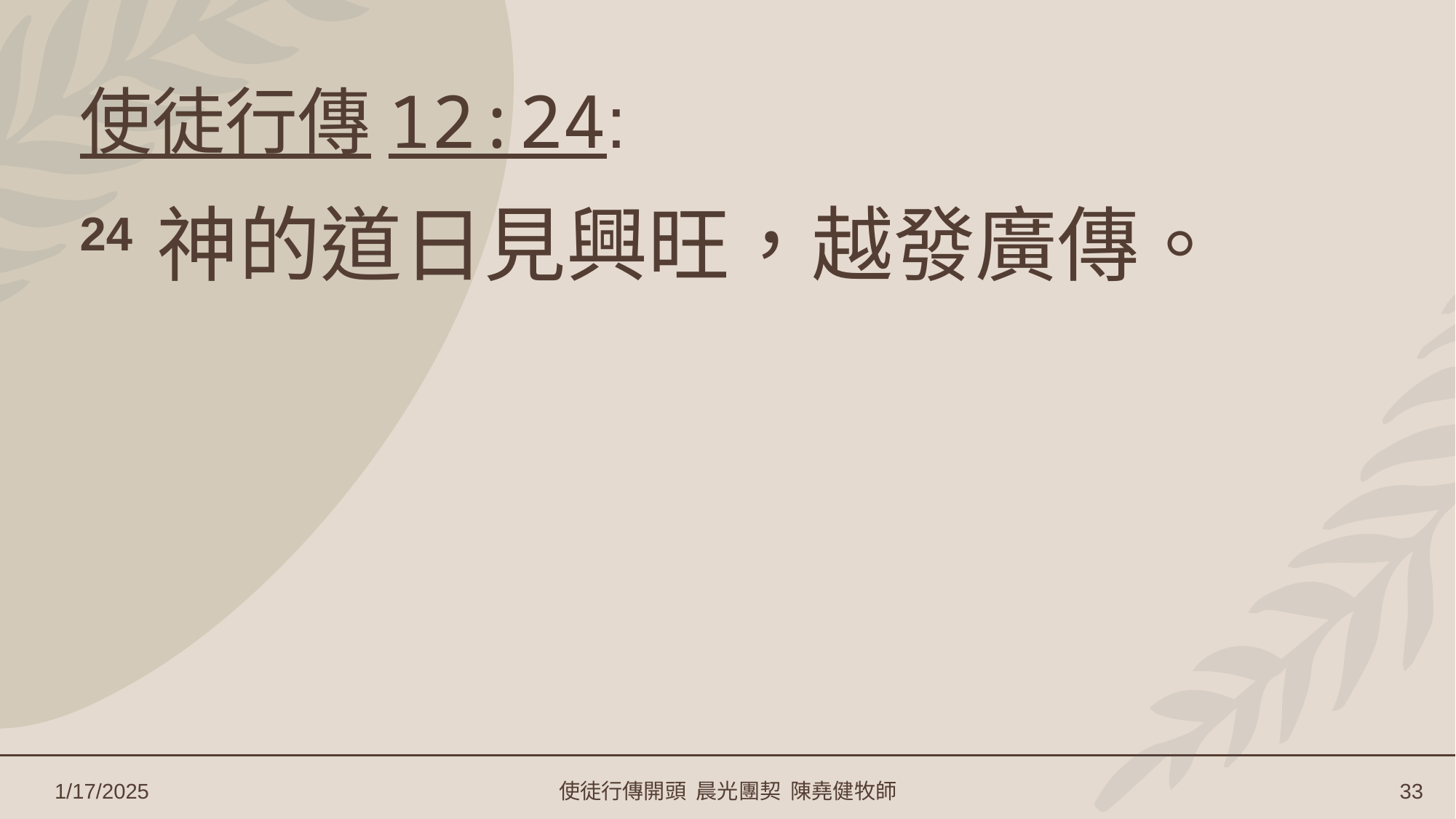

# 使徒行傳12:24:
24 神的道日見興旺，越發廣傳。
1/17/2025
使徒行傳開頭  晨光團契  陳堯健牧師
33